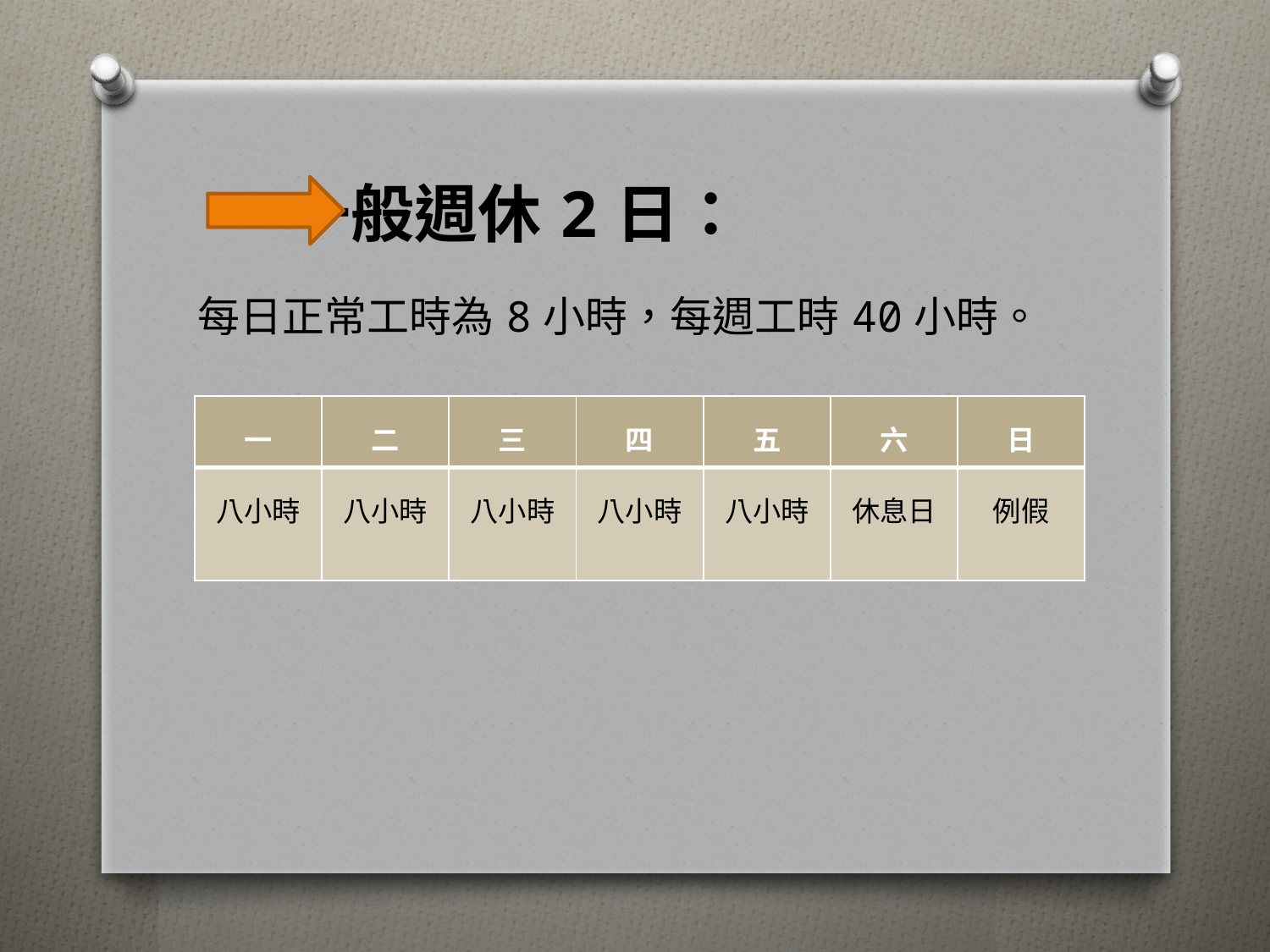

# 一般週休2日： 每日正常工時為8小時，每週工時40小時。

| 一 | 二 | 三 | 四 | 五 | 六 | 日 |
| --- | --- | --- | --- | --- | --- | --- |
| 八小時 | 八小時 | 八小時 | 八小時 | 八小時 | 休息日 | 例假 |